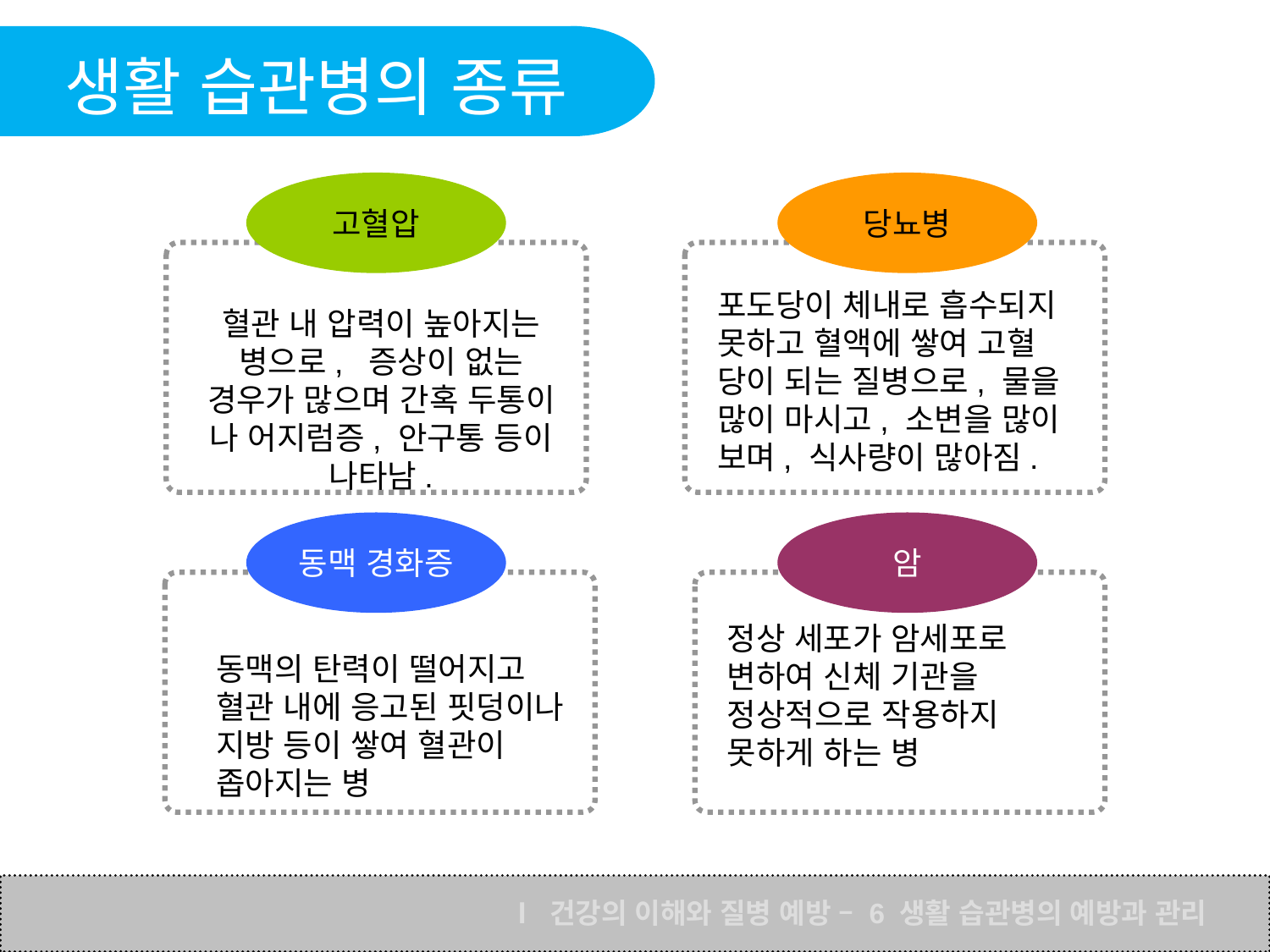

생활 습관병의 종류

고혈압

혈관 내 압력이 높아지는 병으로,  증상이 없는 경우가 많으며 간혹 두통이
나 어지럼증, 안구통 등이 나타남.
당뇨병

포도당이 체내로 흡수되지 못하고 혈액에 쌓여 고혈
당이 되는 질병으로, 물을 많이 마시고, 소변을 많이 보며, 식사량이 많아짐.
동맥 경화증

동맥의 탄력이 떨어지고 혈관 내에 응고된 핏덩이나 지방 등이 쌓여 혈관이  좁아지는 병
암

정상 세포가 암세포로 변하여 신체 기관을 정상적으로 작용하지 못하게 하는 병

Ⅰ 건강의 이해와 질병 예방 – 6 생활 습관병의 예방과 관리